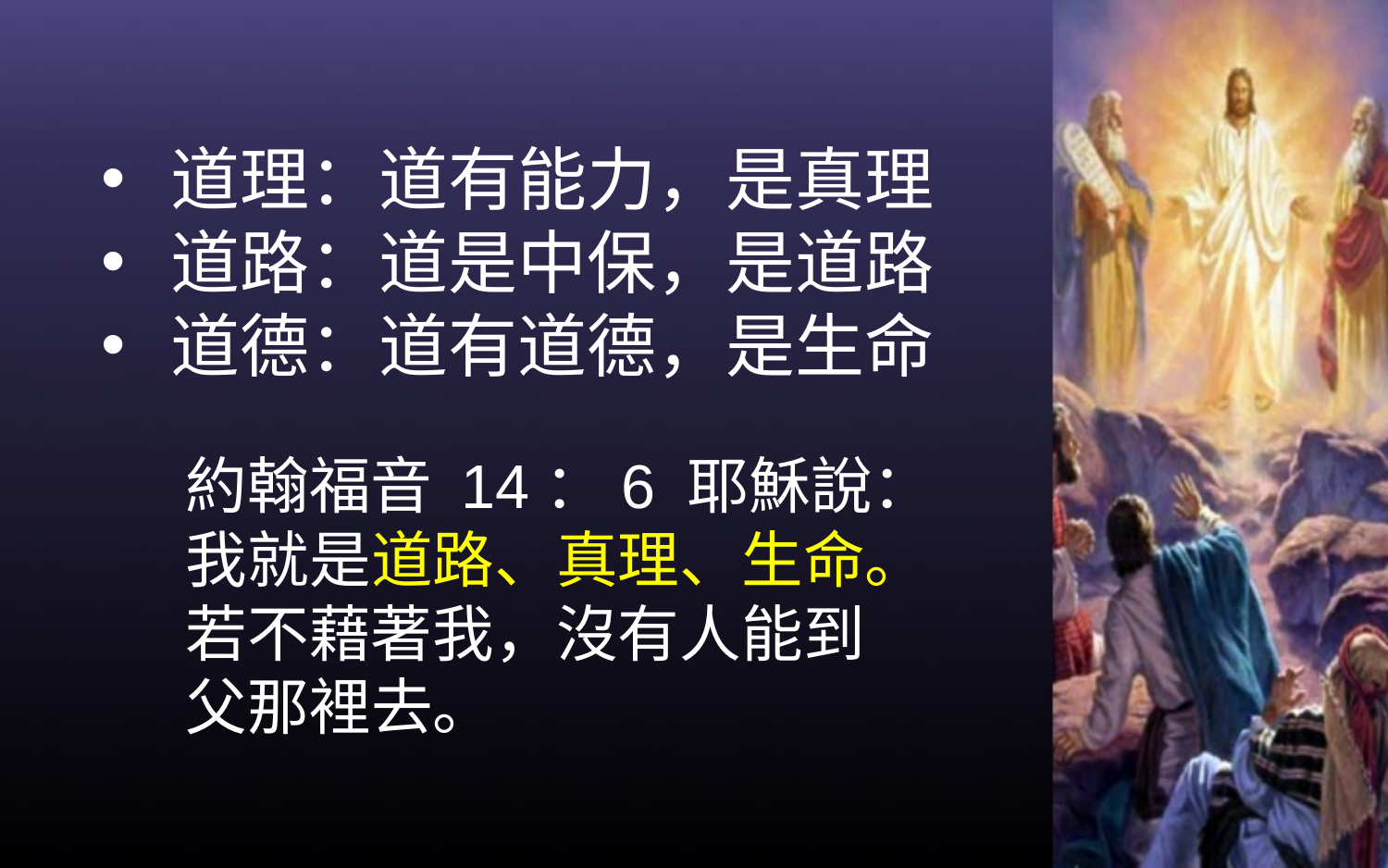

道理：道有能力，是真理
道路：道是中保，是道路
道德：道有道德，是生命
約翰福音 14：6 耶穌說：我就是道路、真理、生命。若不藉著我，沒有人能到父那裡去。